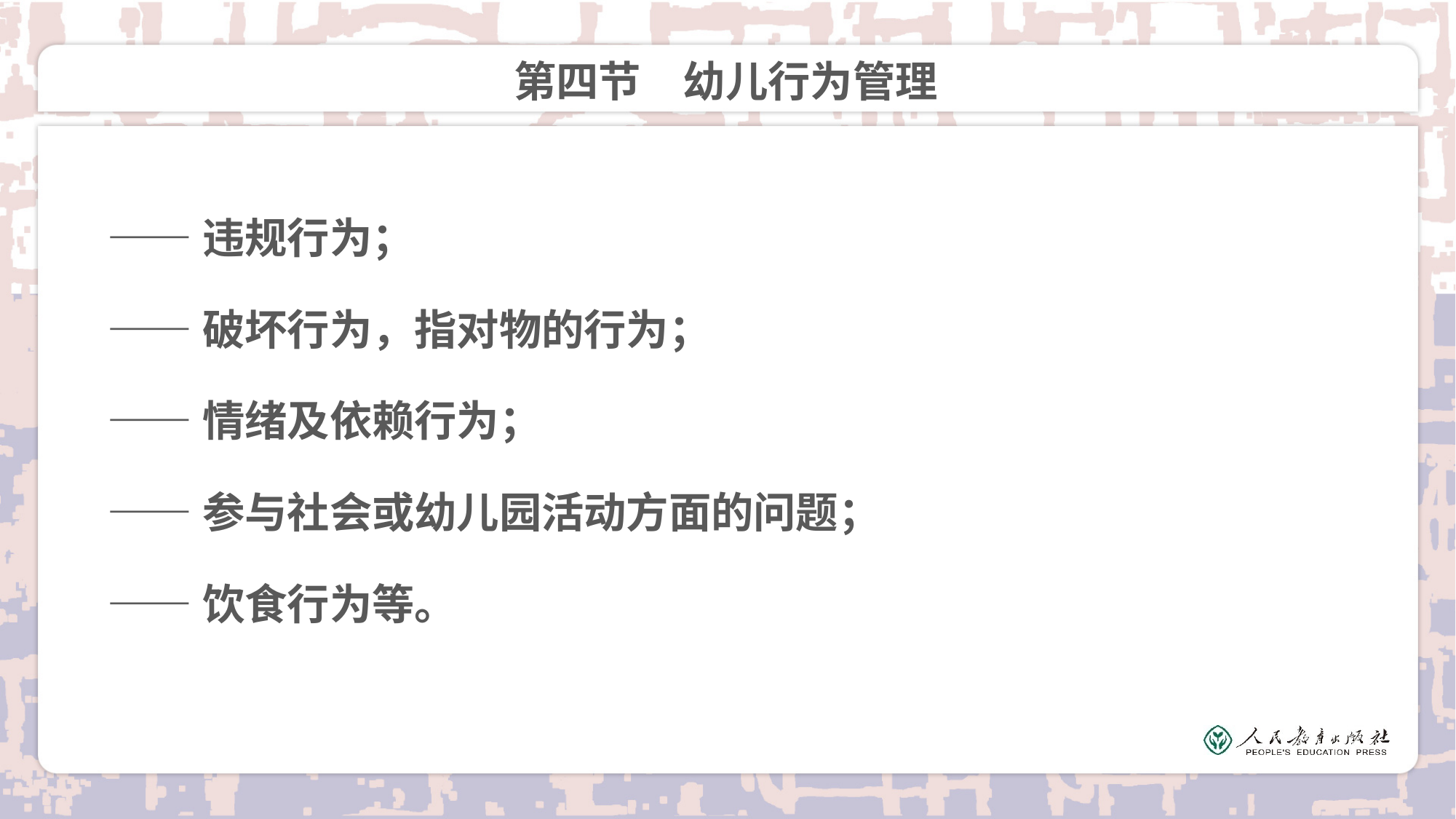

# 第四节　幼儿行为管理
——违规行为；
——破坏行为，指对物的行为；
——情绪及依赖行为；
——参与社会或幼儿园活动方面的问题；
——饮食行为等。